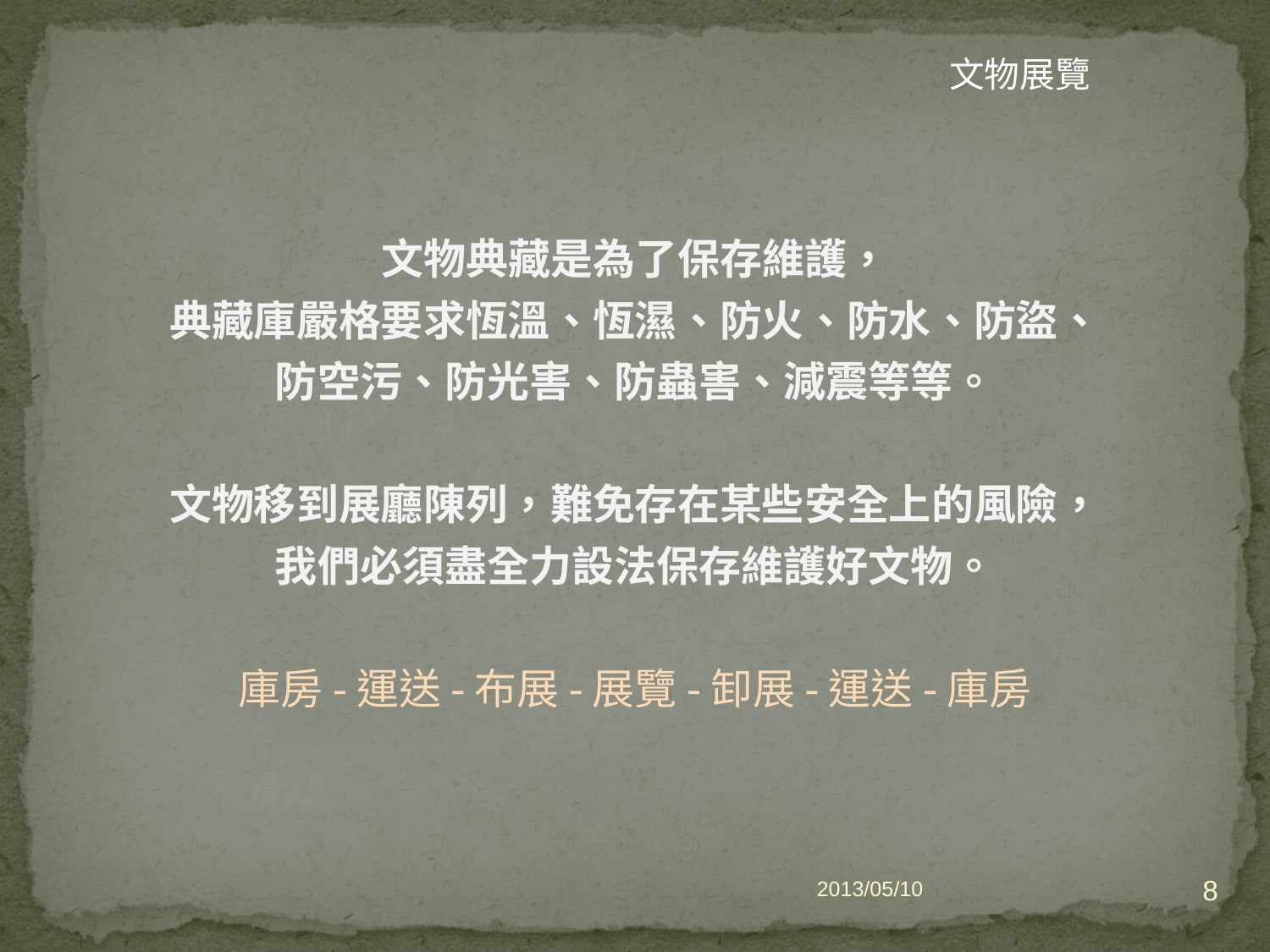

文物展覽
文物典藏是為了保存維護，
典藏庫嚴格要求恆溫、恆濕、防火、防水、防盜、
防空污、防光害、防蟲害、減震等等。

文物移到展廳陳列，難免存在某些安全上的風險，
我們必須盡全力設法保存維護好文物。

庫房-運送-布展-展覽-卸展-運送-庫房

8
2013/05/10